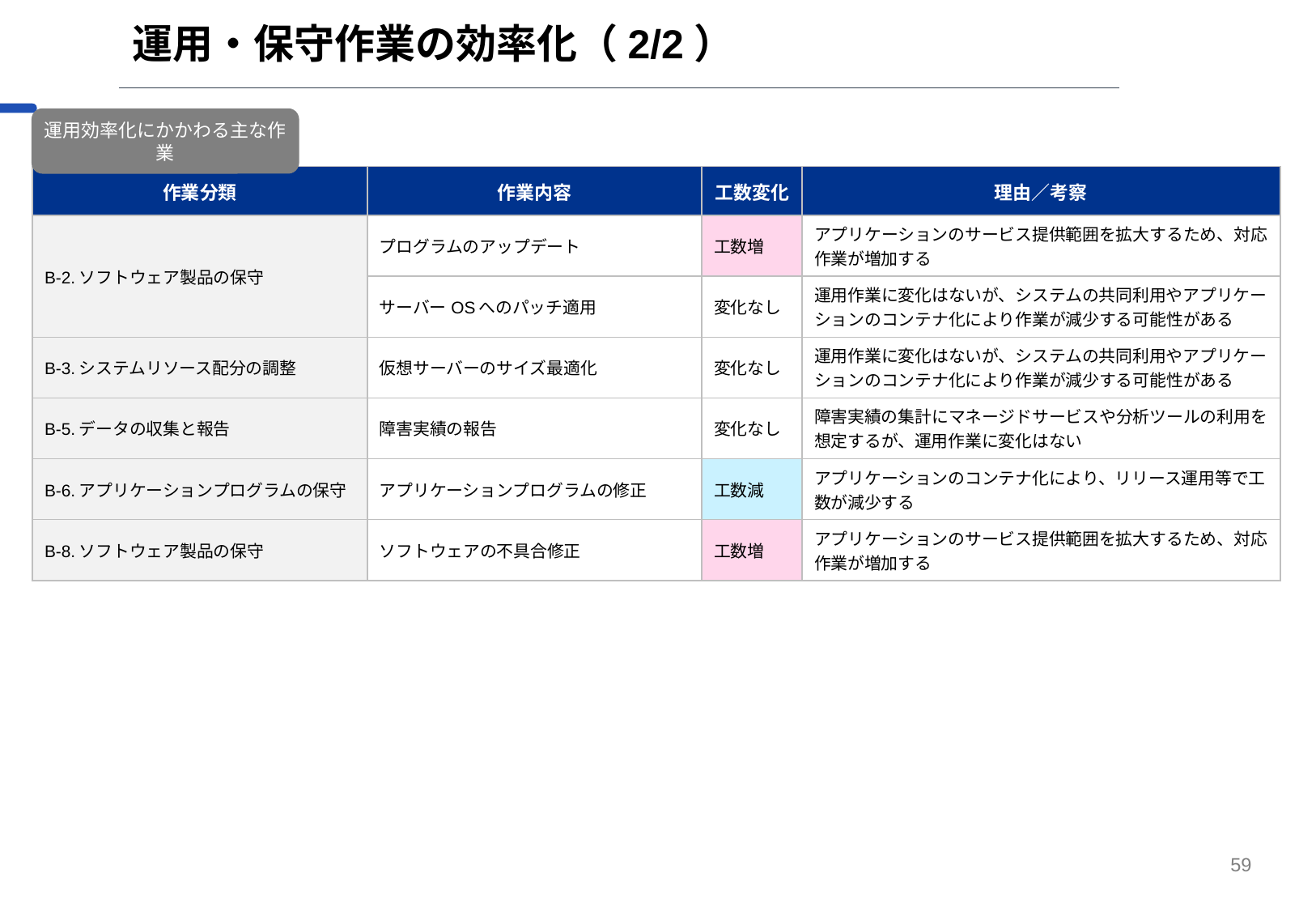

# 運用・保守作業の効率化（2/2）
運用効率化にかかわる主な作業
| 作業分類 | 作業内容 | 工数変化 | 理由／考察 |
| --- | --- | --- | --- |
| B-2.ソフトウェア製品の保守 | プログラムのアップデート | 工数増 | アプリケーションのサービス提供範囲を拡大するため、対応作業が増加する |
|  | サーバーOSへのパッチ適用 | 変化なし | 運用作業に変化はないが、システムの共同利用やアプリケーションのコンテナ化により作業が減少する可能性がある |
| B-3.システムリソース配分の調整 | 仮想サーバーのサイズ最適化 | 変化なし | 運用作業に変化はないが、システムの共同利用やアプリケーションのコンテナ化により作業が減少する可能性がある |
| B-5.データの収集と報告 | 障害実績の報告 | 変化なし | 障害実績の集計にマネージドサービスや分析ツールの利用を想定するが、運用作業に変化はない |
| B-6.アプリケーションプログラムの保守 | アプリケーションプログラムの修正 | 工数減 | アプリケーションのコンテナ化により、リリース運用等で工数が減少する |
| B-8.ソフトウェア製品の保守 | ソフトウェアの不具合修正 | 工数増 | アプリケーションのサービス提供範囲を拡大するため、対応作業が増加する |
59